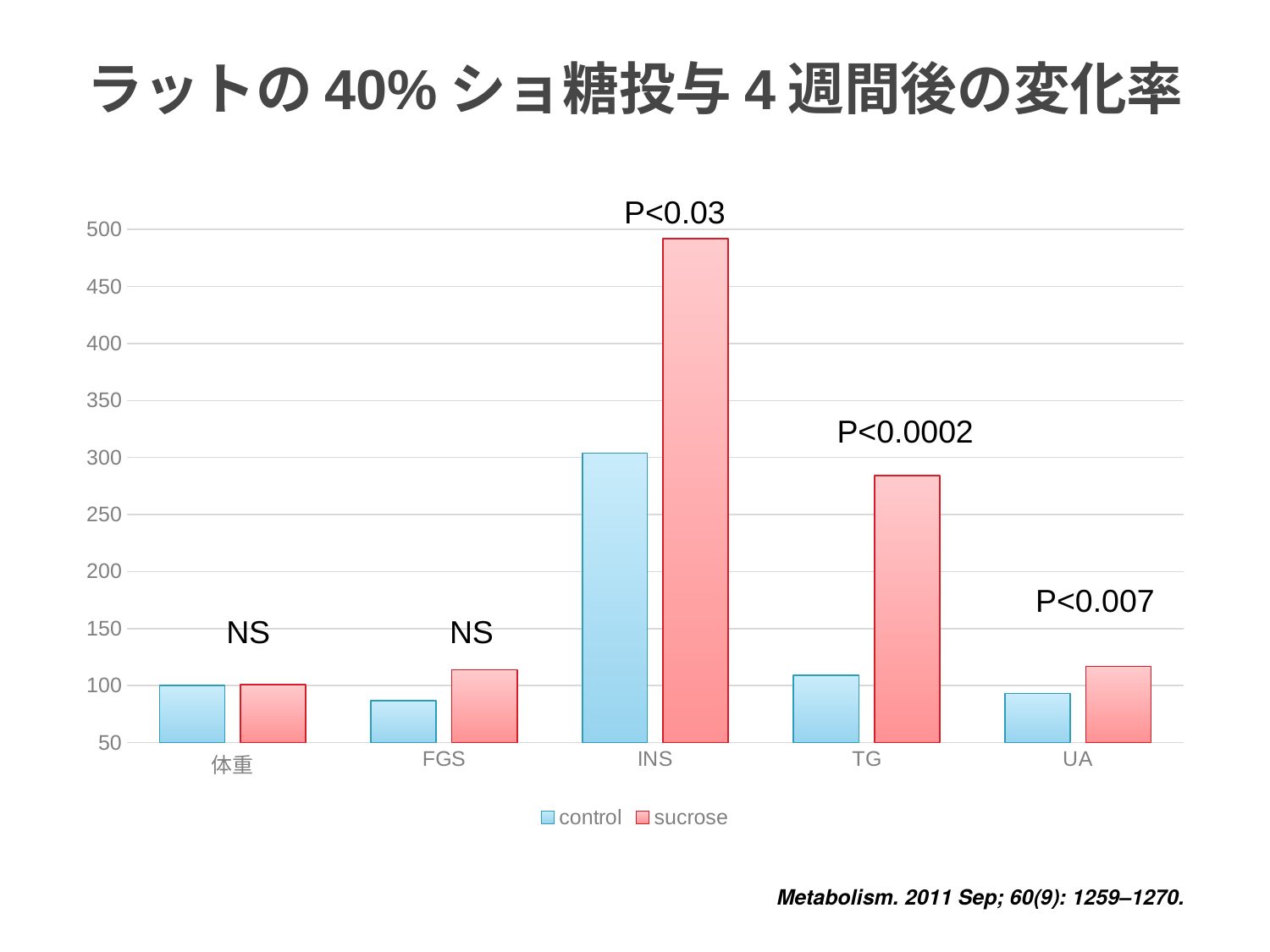

# ラットの40%ショ糖投与4週間後の変化率
P<0.03

### Chart

| Category | control | sucrose |
|---|---|---|
| 体重 | 100.0 | 101.0 |
| FGS | 87.0 | 114.0 |
| INS | 304.0 | 492.0 |
| TG | 109.0 | 284.0 |
| UA | 93.0 | 117.0 |
P<0.0002
P<0.007
NS
NS
Metabolism. 2011 Sep; 60(9): 1259–1270.